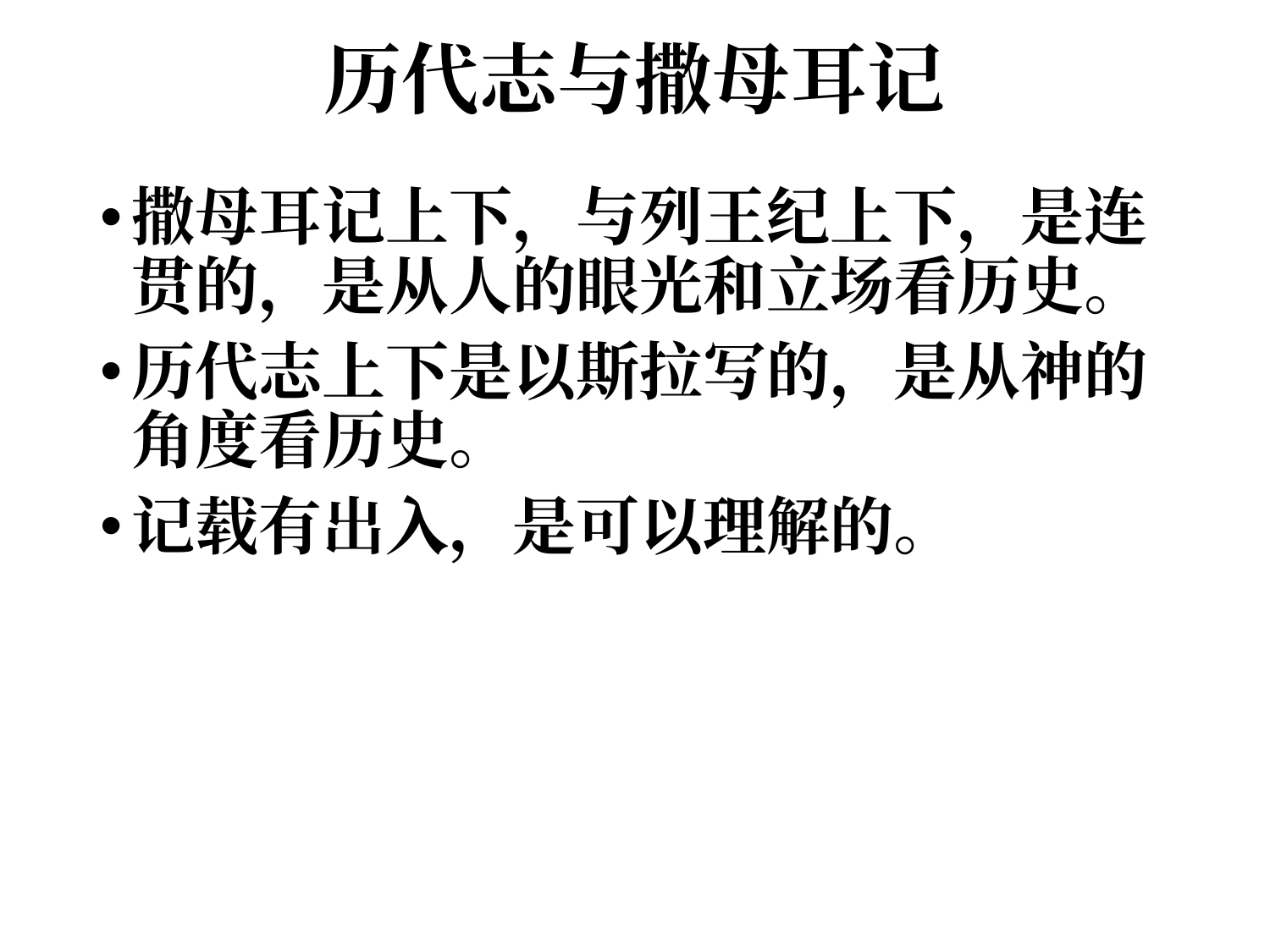

# 历代志与撒母耳记
撒母耳记上下，与列王纪上下，是连贯的，是从人的眼光和立场看历史。
历代志上下是以斯拉写的，是从神的角度看历史。
记载有出入，是可以理解的。